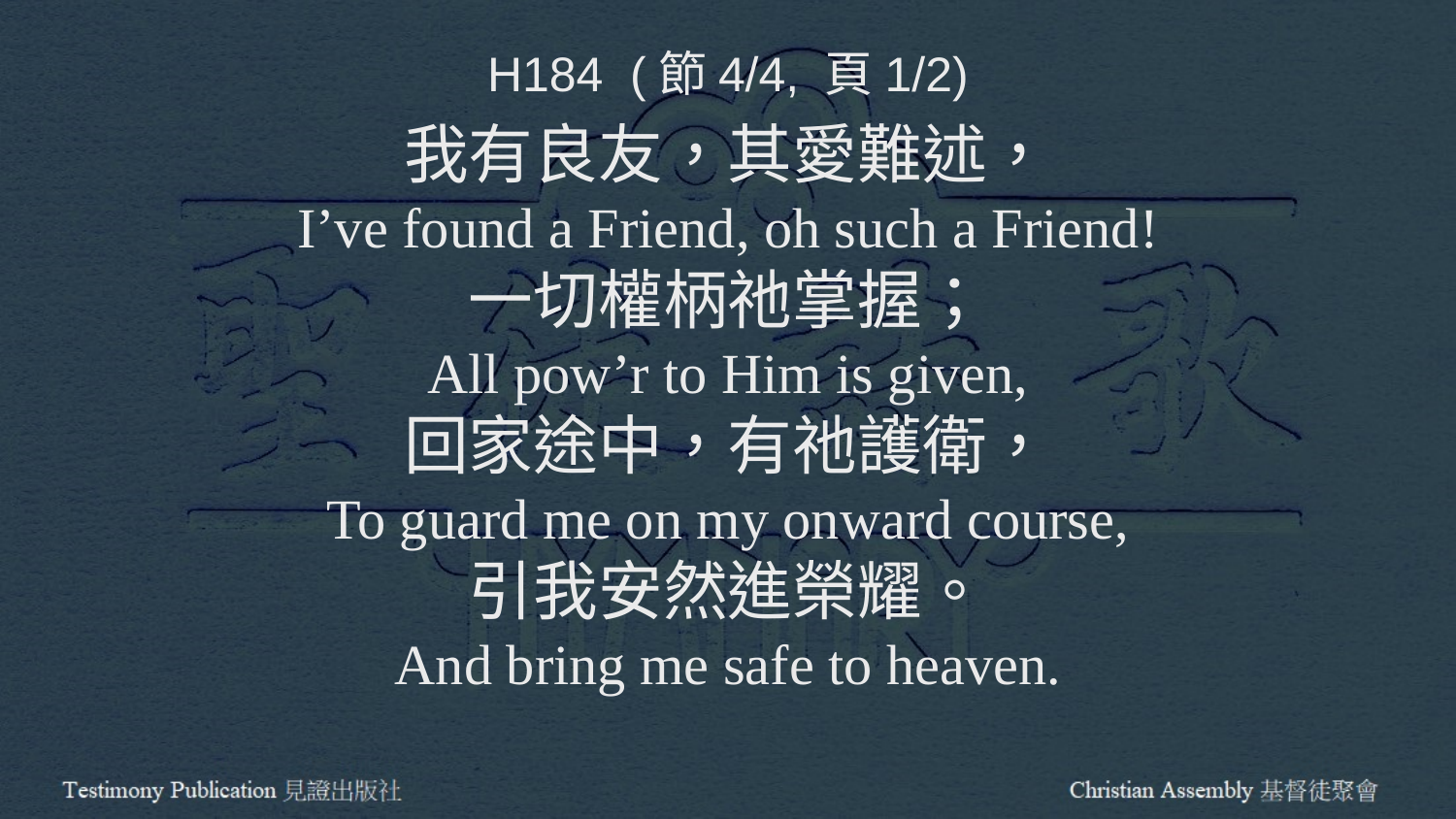

H184  (節4/4, 頁1/2)
我有良友，其愛難述，
I’ve found a Friend, oh such a Friend!
一切權柄祂掌握；
All pow’r to Him is given,
回家途中，有祂護衛，
To guard me on my onward course,
引我安然進榮耀。
And bring me safe to heaven.